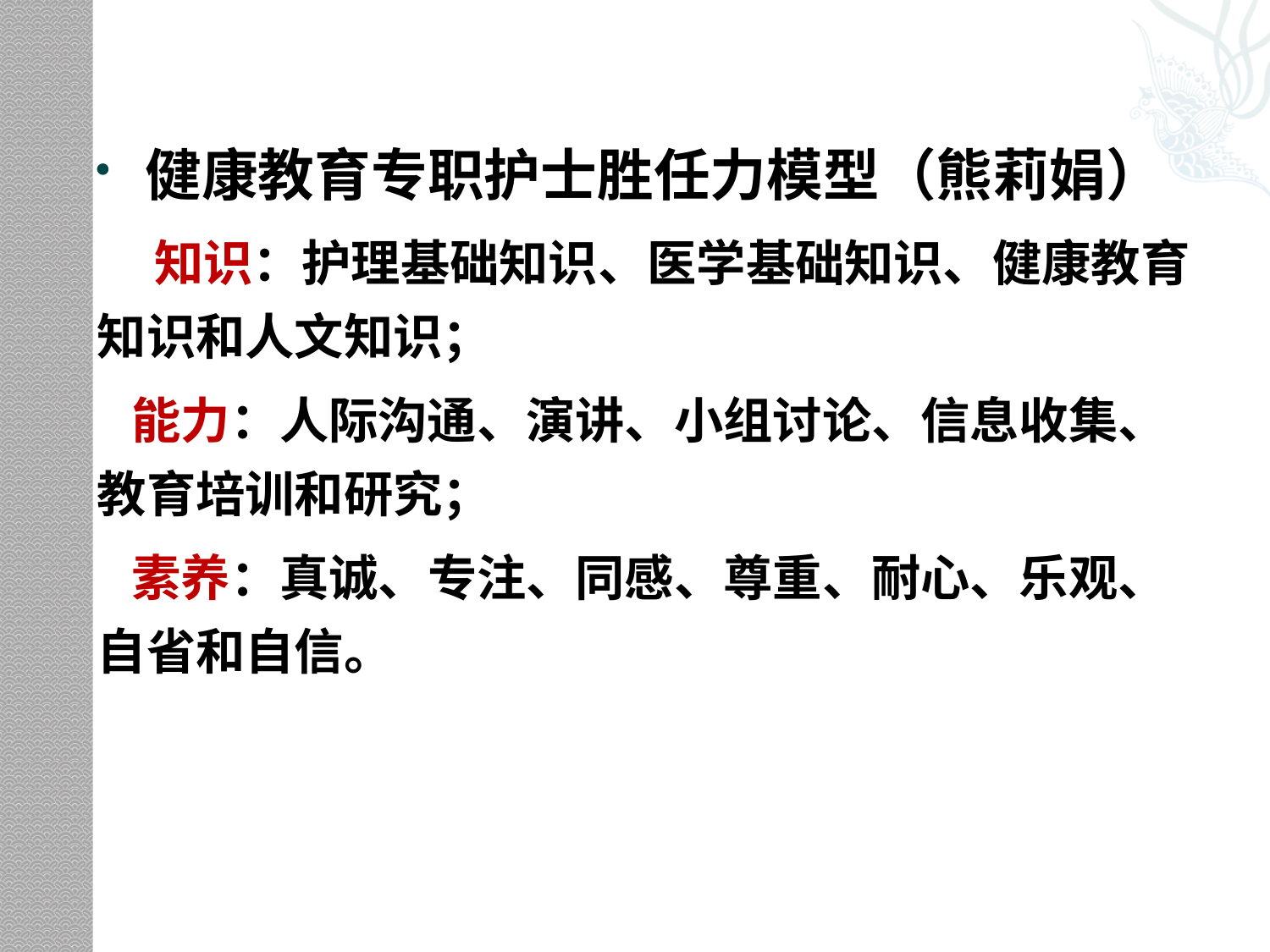

#
健康教育专职护士胜任力模型（熊莉娟）
    知识：护理基础知识、医学基础知识、健康教育知识和人文知识；
  能力：人际沟通、演讲、小组讨论、信息收集、教育培训和研究；
  素养：真诚、专注、同感、尊重、耐心、乐观、自省和自信。